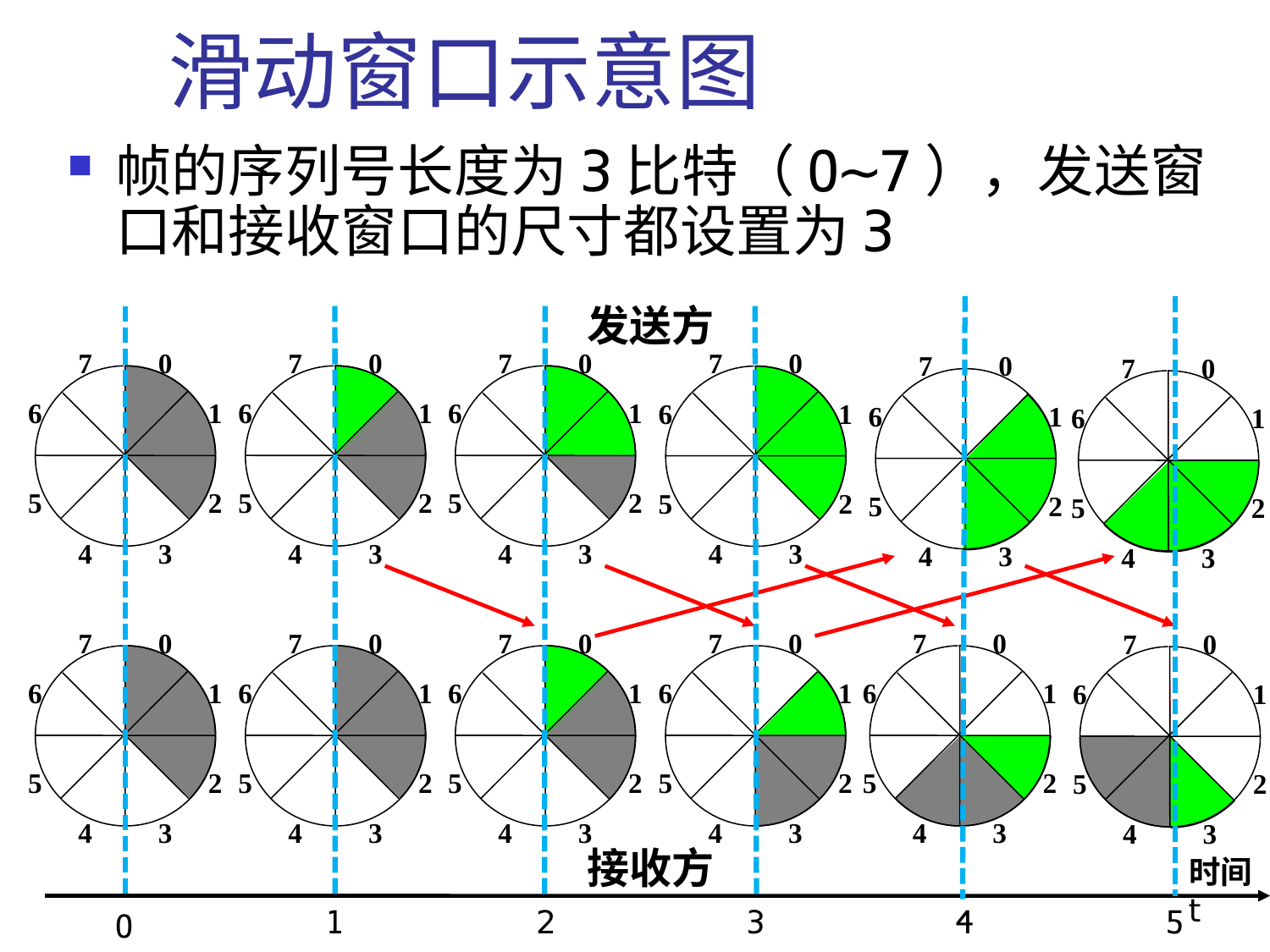

# 滑动窗口示意图
帧的序列号长度为3比特（0~7），发送窗口和接收窗口的尺寸都设置为3
发送方
7
0
7
0
7
0
7
0
7
0
7
0

6
1
6
1
6
1
6
1

6
1

6
1

5
2
5
2
5
2
5
2
5
2
5
2
4
3
4
3
4
3
4
3
4
3
4
3

7
0
7
0
7
0
7
0
7
0
7
0

6
1
6
1
6
1
6
1
6
1

6
1

5
2
5
2
5
2
5
2
5
2
5
2
4
3
4
3
4
3
4
3
4
3
4
3
接收方
38
时间t

1
2
3
4
5
0